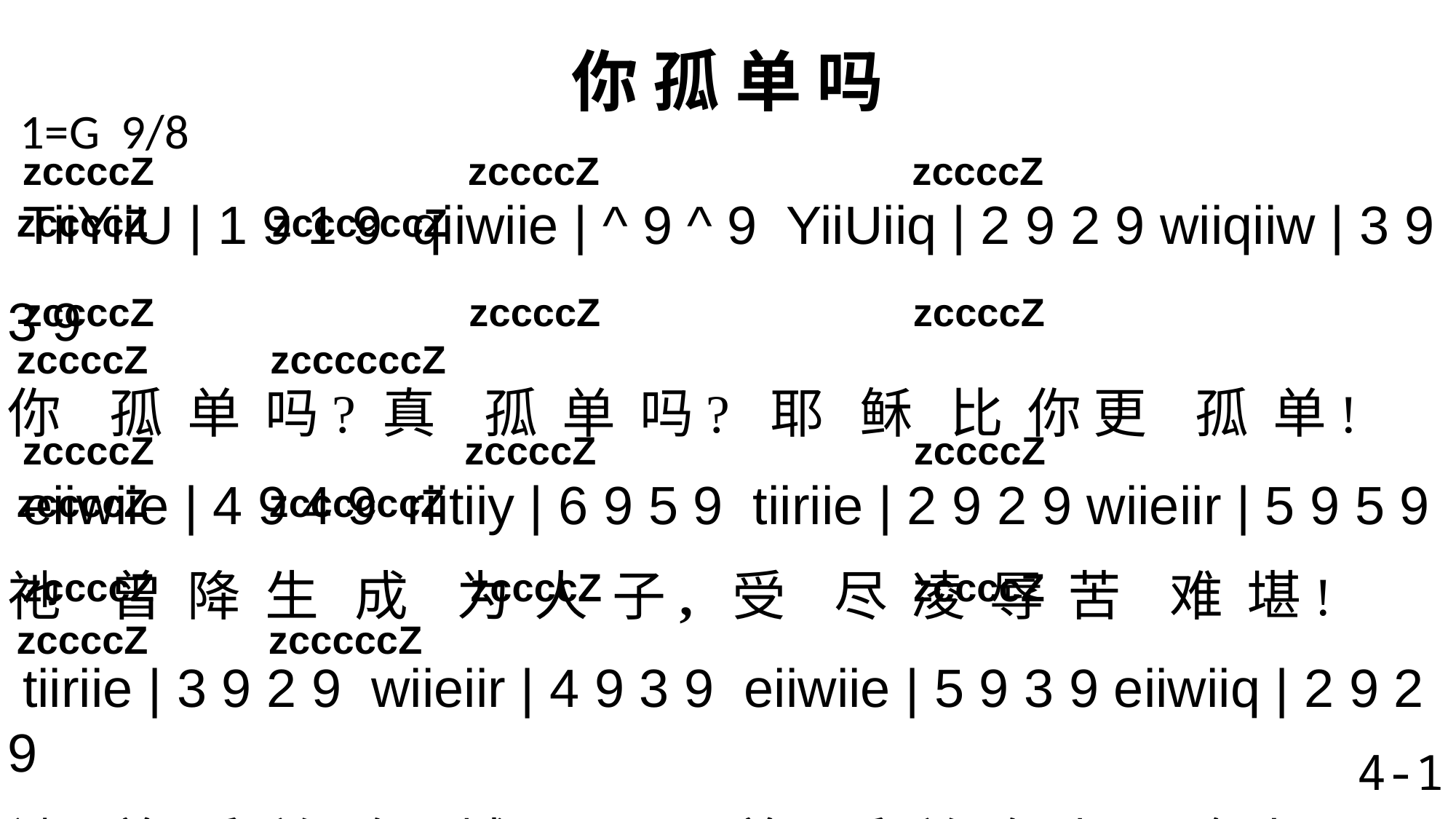

# 你 孤 单 吗
1=G  9/8
 zccccZ                              zccccZ                              zccccZ                           zccccZ            zccccccZ

 TiiYiiU | 1 9 1 9  qiiwiie | ^ 9 ^ 9  YiiUiiq | 2 9 2 9 wiiqiiw | 3 9 3 9
你    孤  单  吗? 真    孤  单  吗?  耶   稣   比  你 更    孤  单!
 eiiwiie | 4 9 4 9  riitiiy | 6 9 5 9  tiiriie | 2 9 2 9 wiieiir | 5 9 5 9
祂    曾  降  生   成    为  人  子,  受    尽  凌  辱  苦    难  堪!
 tiiriie | 3 9 2 9  wiieiir | 4 9 3 9  eiiwiie | 5 9 3 9 eiiwiiq | 2 9 2 9
祂    曾  孤  单   在    城  里  面,  曾    孤  单  在  加     略 山!
 TiiYiiU | 1 9 1 9  qiiwiie | 4 9 6 9  yiitiir | 3 9 5 9 riieiiw | 19 19\
未    见  一  人,  与    祂  同  情,  试    想  祂  心  何    凄  惨!
 zccccZ                              zccccZ                              zccccZ                            zccccZ            zccccccZ

 zccccZ                             zccccZ                              zccccZ                            zccccZ            zccccccZ

 zccccZ                              zccccZ                              zccccZ                            zccccZ            zcccccZ

4-1